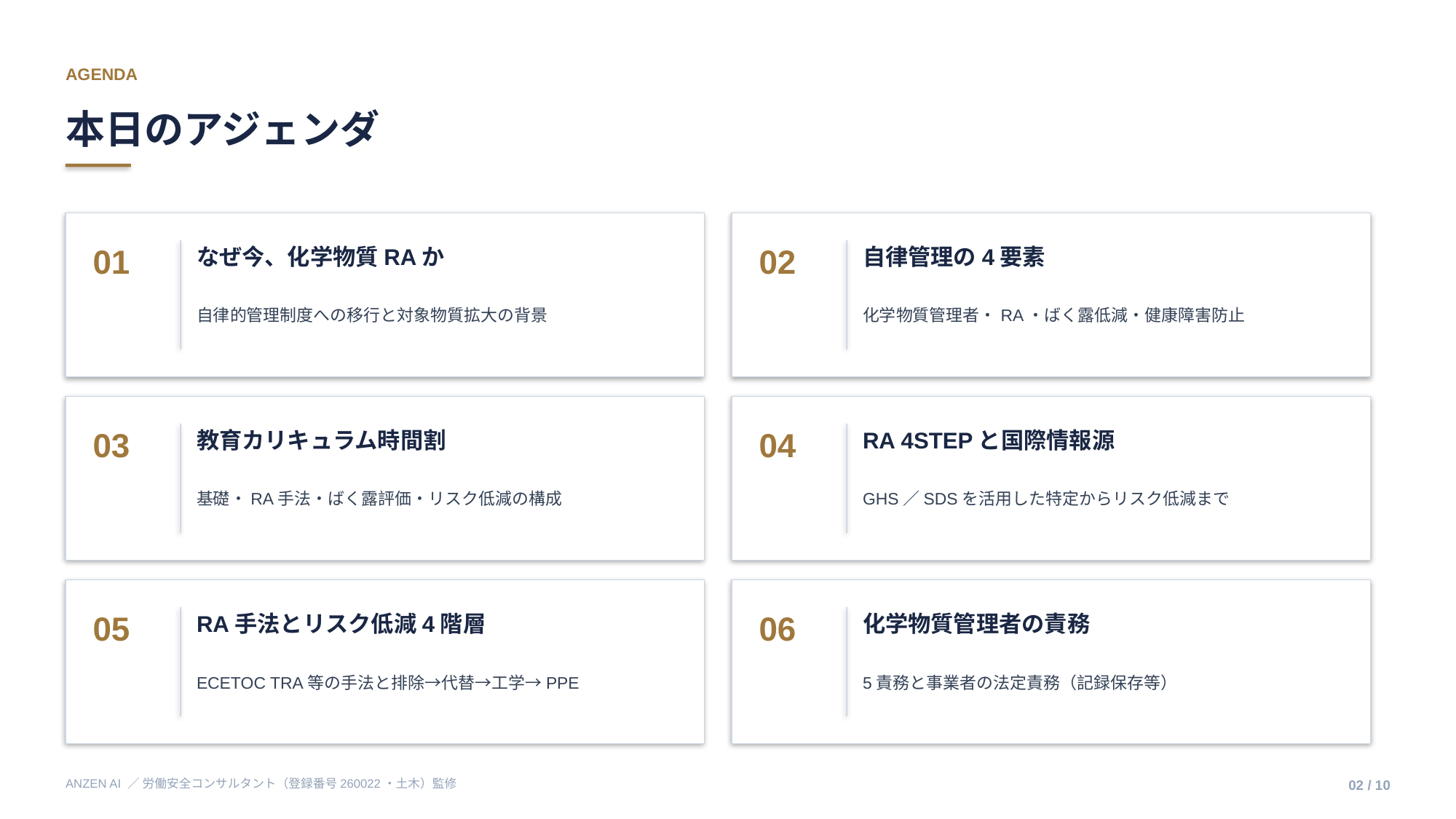

AGENDA
本日のアジェンダ

01
02
なぜ今、化学物質RAか
自律管理の4要素

自律的管理制度への移行と対象物質拡大の背景
化学物質管理者・RA・ばく露低減・健康障害防止

03
04
教育カリキュラム時間割
RA 4STEPと国際情報源

基礎・RA手法・ばく露評価・リスク低減の構成
GHS／SDSを活用した特定からリスク低減まで

05
06
RA手法とリスク低減4階層
化学物質管理者の責務

ECETOC TRA等の手法と排除→代替→工学→PPE
5責務と事業者の法定責務（記録保存等）
ANZEN AI ／ 労働安全コンサルタント（登録番号260022・土木）監修
02 / 10